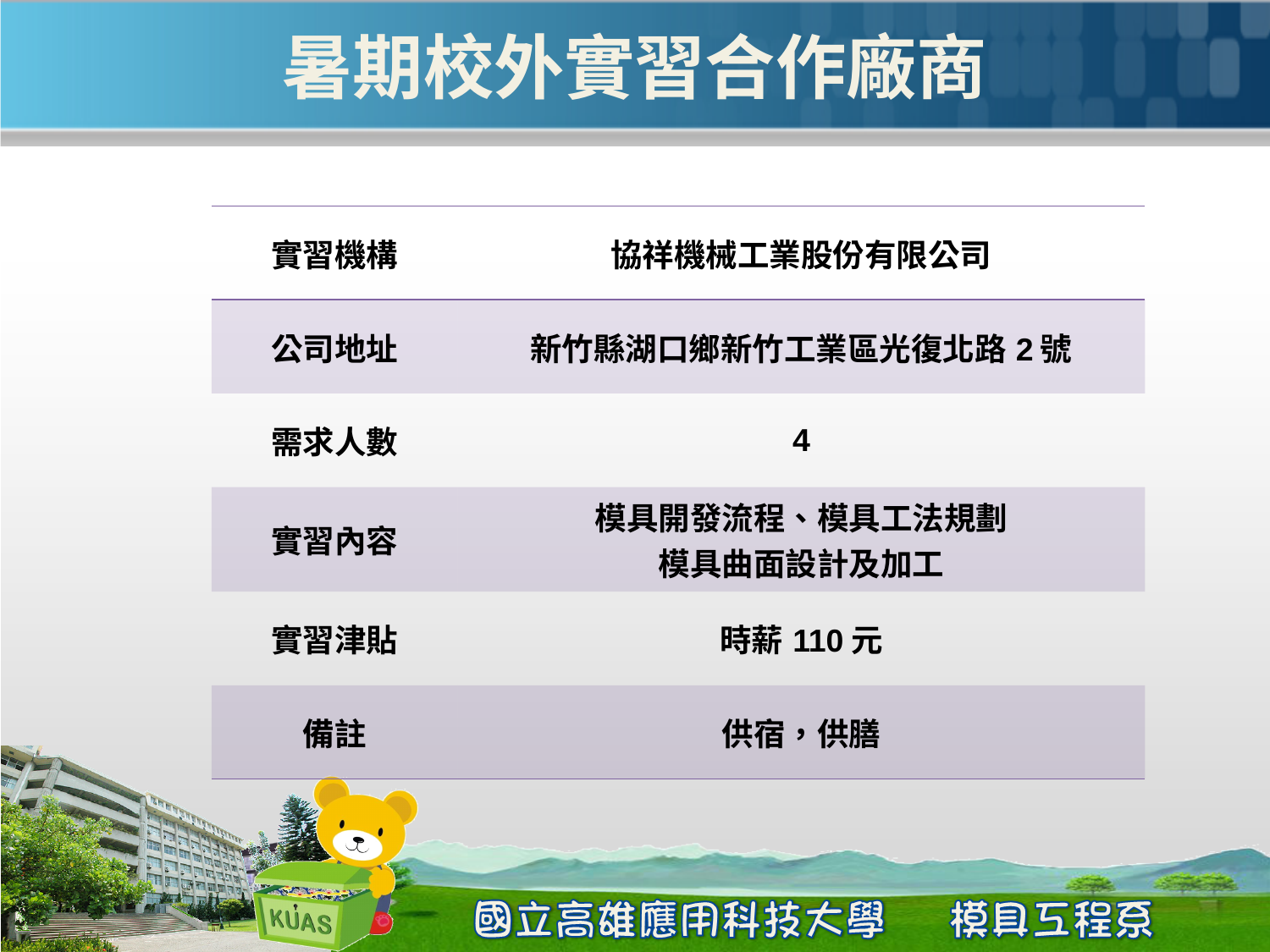

# 暑期校外實習合作廠商
| 實習機構 | 協祥機械工業股份有限公司 |
| --- | --- |
| 公司地址 | 新竹縣湖口鄉新竹工業區光復北路2號 |
| 需求人數 | 4 |
| 實習內容 | 模具開發流程、模具工法規劃 模具曲面設計及加工 |
| 實習津貼 | 時薪110元 |
| 備註 | 供宿，供膳 |